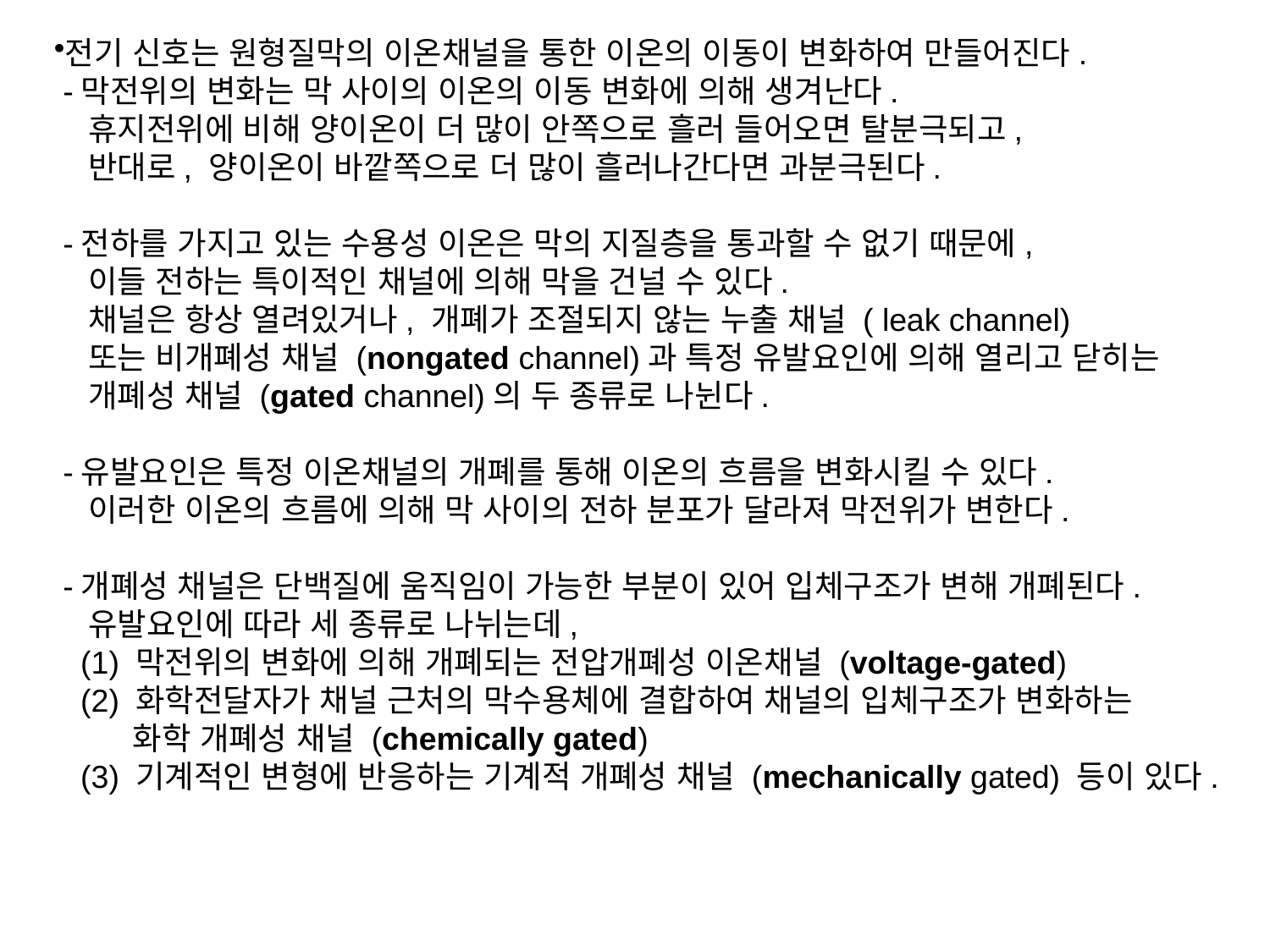

전기 신호는 원형질막의 이온채널을 통한 이온의 이동이 변화하여 만들어진다.
 -막전위의 변화는 막 사이의 이온의 이동 변화에 의해 생겨난다.
   휴지전위에 비해 양이온이 더 많이 안쪽으로 흘러 들어오면 탈분극되고,
   반대로, 양이온이 바깥쪽으로 더 많이 흘러나간다면 과분극된다.

 -전하를 가지고 있는 수용성 이온은 막의 지질층을 통과할 수 없기 때문에,
   이들 전하는 특이적인 채널에 의해 막을 건널 수 있다.
   채널은 항상 열려있거나, 개폐가 조절되지 않는 누출 채널 ( leak channel)
   또는 비개폐성 채널 (nongated channel)과 특정 유발요인에 의해 열리고 닫히는
   개폐성 채널 (gated channel)의 두 종류로 나뉜다.

 -유발요인은 특정 이온채널의 개폐를 통해 이온의 흐름을 변화시킬 수 있다.
   이러한 이온의 흐름에 의해 막 사이의 전하 분포가 달라져 막전위가 변한다.

 -개폐성 채널은 단백질에 움직임이 가능한 부분이 있어 입체구조가 변해 개폐된다.
   유발요인에 따라 세 종류로 나뉘는데,
   (1) 막전위의 변화에 의해 개폐되는 전압개폐성 이온채널 (voltage-gated)
   (2) 화학전달자가 채널 근처의 막수용체에 결합하여 채널의 입체구조가 변화하는
        화학 개폐성 채널 (chemically gated)
   (3) 기계적인 변형에 반응하는 기계적 개폐성 채널 (mechanically gated) 등이 있다.